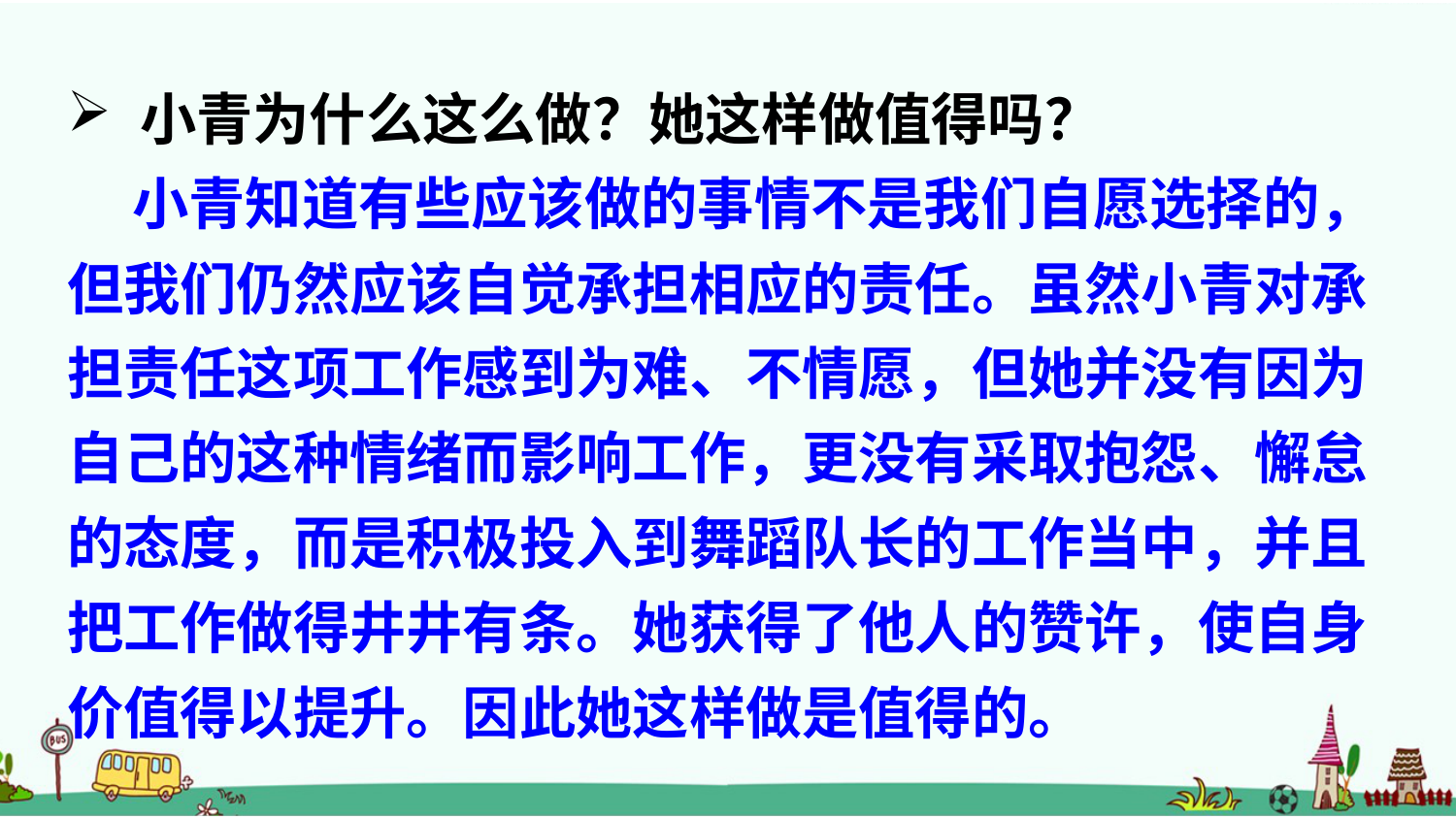

小青为什么这么做？她这样做值得吗？
    小青知道有些应该做的事情不是我们自愿选择的，但我们仍然应该自觉承担相应的责任。虽然小青对承担责任这项工作感到为难、不情愿，但她并没有因为自己的这种情绪而影响工作，更没有采取抱怨、懈怠的态度，而是积极投入到舞蹈队长的工作当中，并且把工作做得井井有条。她获得了他人的赞许，使自身价值得以提升。因此她这样做是值得的。